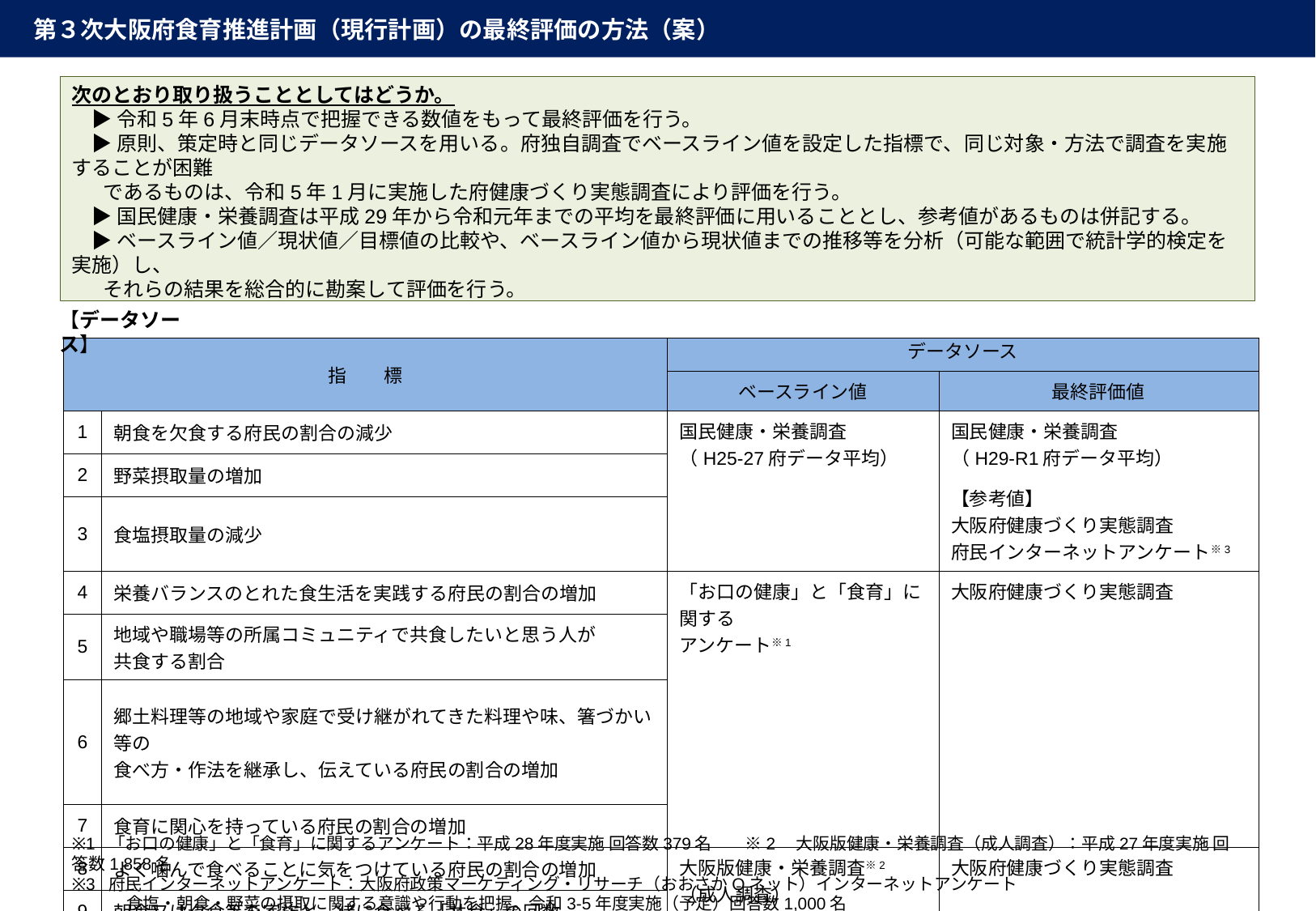

第３次大阪府食育推進計画（現行計画）の最終評価の方法（案）
次のとおり取り扱うこととしてはどうか。
　▶ 令和5年6月末時点で把握できる数値をもって最終評価を行う。
　▶ 原則、策定時と同じデータソースを用いる。府独自調査でベースライン値を設定した指標で、同じ対象・方法で調査を実施することが困難
      であるものは、令和5年1月に実施した府健康づくり実態調査により評価を行う。
　▶ 国民健康・栄養調査は平成29年から令和元年までの平均を最終評価に用いることとし、参考値があるものは併記する。
　▶ ベースライン値／現状値／目標値の比較や、ベースライン値から現状値までの推移等を分析（可能な範囲で統計学的検定を実施）し、
      それらの結果を総合的に勘案して評価を行う。
【データソース】
| 指　　標 |  | データソース |  |
| --- | --- | --- | --- |
|  |  | ベースライン値 | 最終評価値 |
| 1 | 朝食を欠食する府民の割合の減少 | 国民健康・栄養調査 （H25-27府データ平均） | 国民健康・栄養調査 （H29-R1府データ平均） 【参考値】 大阪府健康づくり実態調査 府民インターネットアンケート※3 |
| 2 | 野菜摂取量の増加 |  |  |
| 3 | 食塩摂取量の減少 |  |  |
| 4 | 栄養バランスのとれた食生活を実践する府民の割合の増加 | 「お口の健康」と「食育」に関する アンケート※1 | 大阪府健康づくり実態調査 |
| 5 | 地域や職場等の所属コミュニティで共食したいと思う人が 共食する割合 |  |  |
| 6 | 郷土料理等の地域や家庭で受け継がれてきた料理や味、箸づかい等の 食べ方・作法を継承し、伝えている府民の割合の増加 |  |  |
| 7 | 食育に関心を持っている府民の割合の増加 |  |  |
| 8 | よく噛んで食べることに気をつけている府民の割合の増加 | 大阪版健康・栄養調査※2 （成人調査） | 大阪府健康づくり実態調査 |
| 9 | 朝食又は夕食等を家族と一緒に食べる「共食」の回数 |  |  |
※1  「お口の健康」と「食育」に関するアンケート：平成28年度実施 回答数379名　　※2　大阪版健康・栄養調査（成人調査）：平成27年度実施 回答数1,858名
※3  府民インターネットアンケート：大阪府政策マーケティング・リサーチ（おおさかQネット）インターネットアンケート
　　　 食塩・朝食・野菜の摂取に関する意識や行動を把握。令和3-5年度実施（予定）回答数1,000名